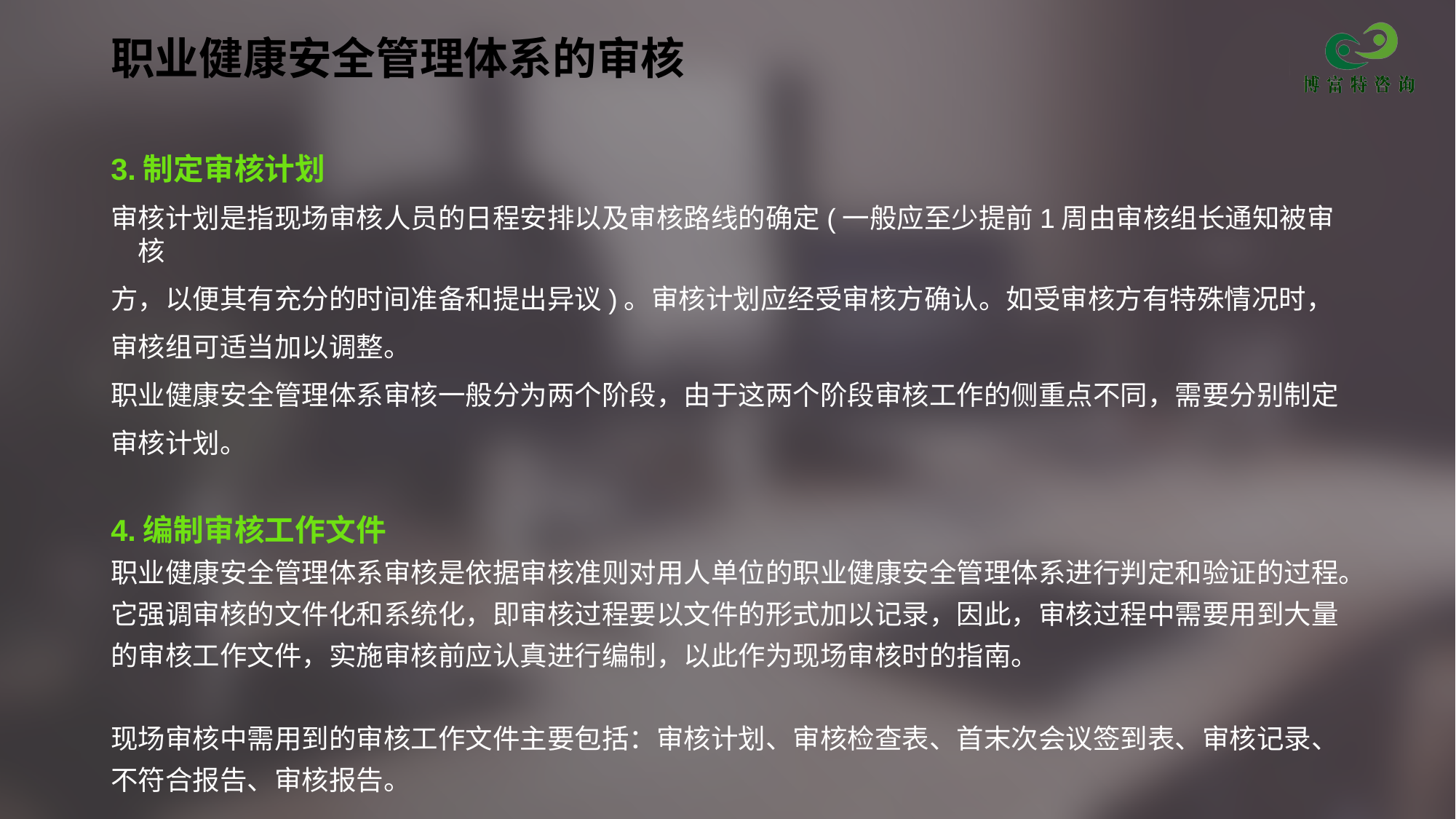

# 职业健康安全管理体系的审核
3.制定审核计划
审核计划是指现场审核人员的日程安排以及审核路线的确定(一般应至少提前1周由审核组长通知被审核
方，以便其有充分的时间准备和提出异议)。审核计划应经受审核方确认。如受审核方有特殊情况时，
审核组可适当加以调整。
职业健康安全管理体系审核一般分为两个阶段，由于这两个阶段审核工作的侧重点不同，需要分别制定
审核计划。

4.编制审核工作文件
职业健康安全管理体系审核是依据审核准则对用人单位的职业健康安全管理体系进行判定和验证的过程。
它强调审核的文件化和系统化，即审核过程要以文件的形式加以记录，因此，审核过程中需要用到大量
的审核工作文件，实施审核前应认真进行编制，以此作为现场审核时的指南。

现场审核中需用到的审核工作文件主要包括：审核计划、审核检查表、首末次会议签到表、审核记录、
不符合报告、审核报告。